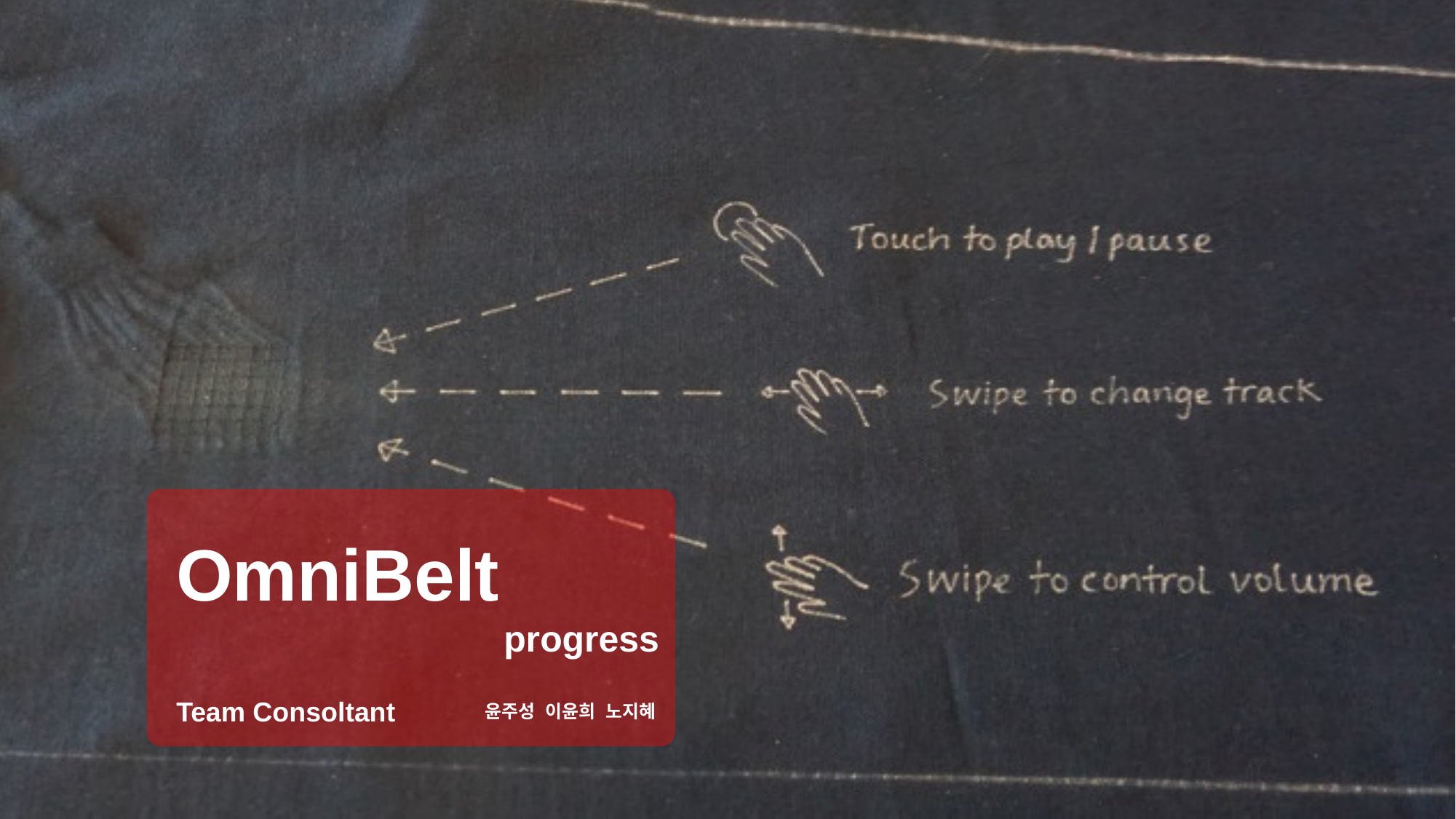

OmniBelt
progress

윤주성  이윤희  노지혜
Team Consoltant